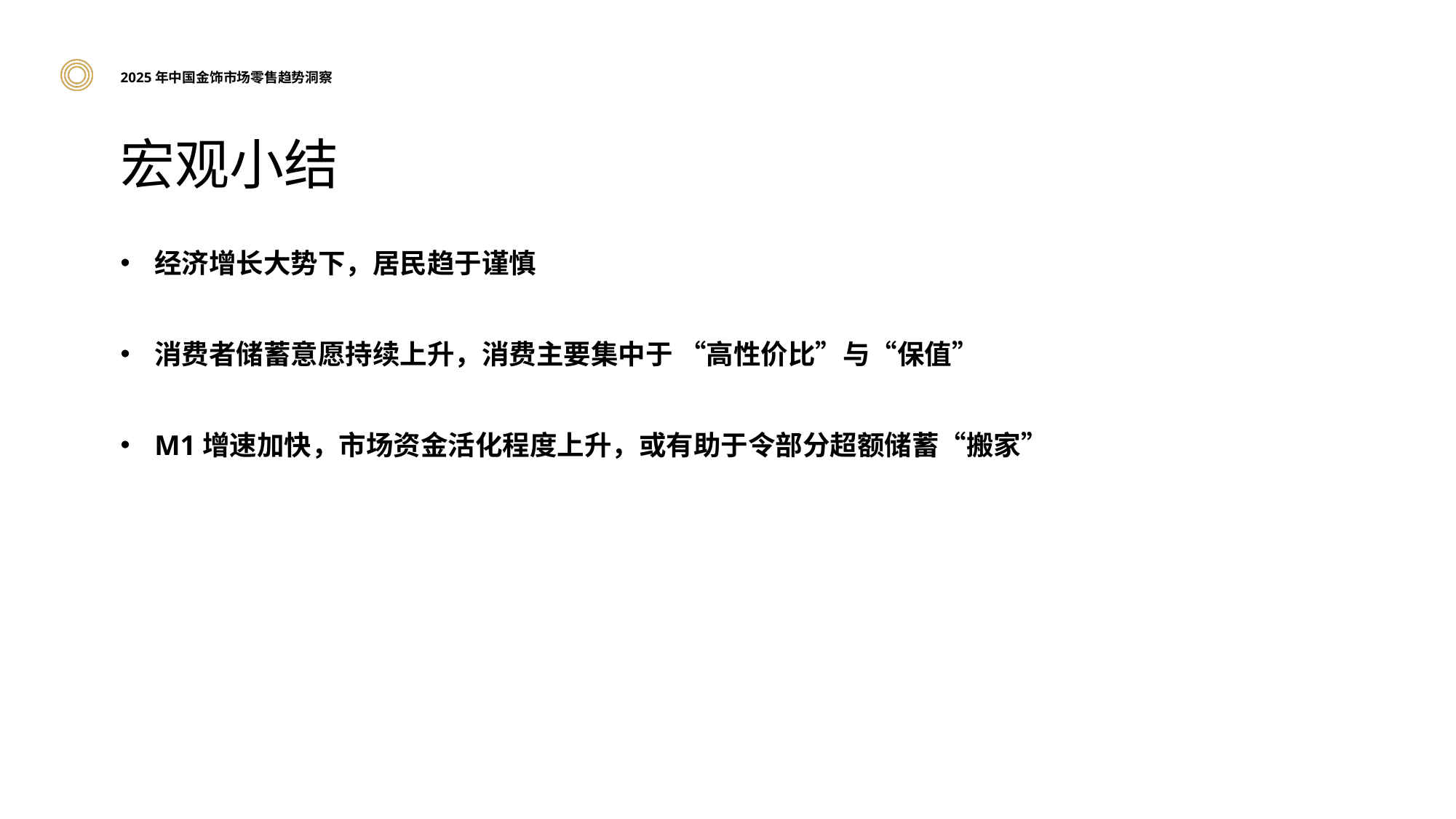

2025年中国金饰市场零售趋势洞察
# 宏观小结
经济增长大势下，居民趋于谨慎

消费者储蓄意愿持续上升，消费主要集中于 “高性价比”与“保值”

M1增速加快，市场资金活化程度上升，或有助于令部分超额储蓄“搬家”